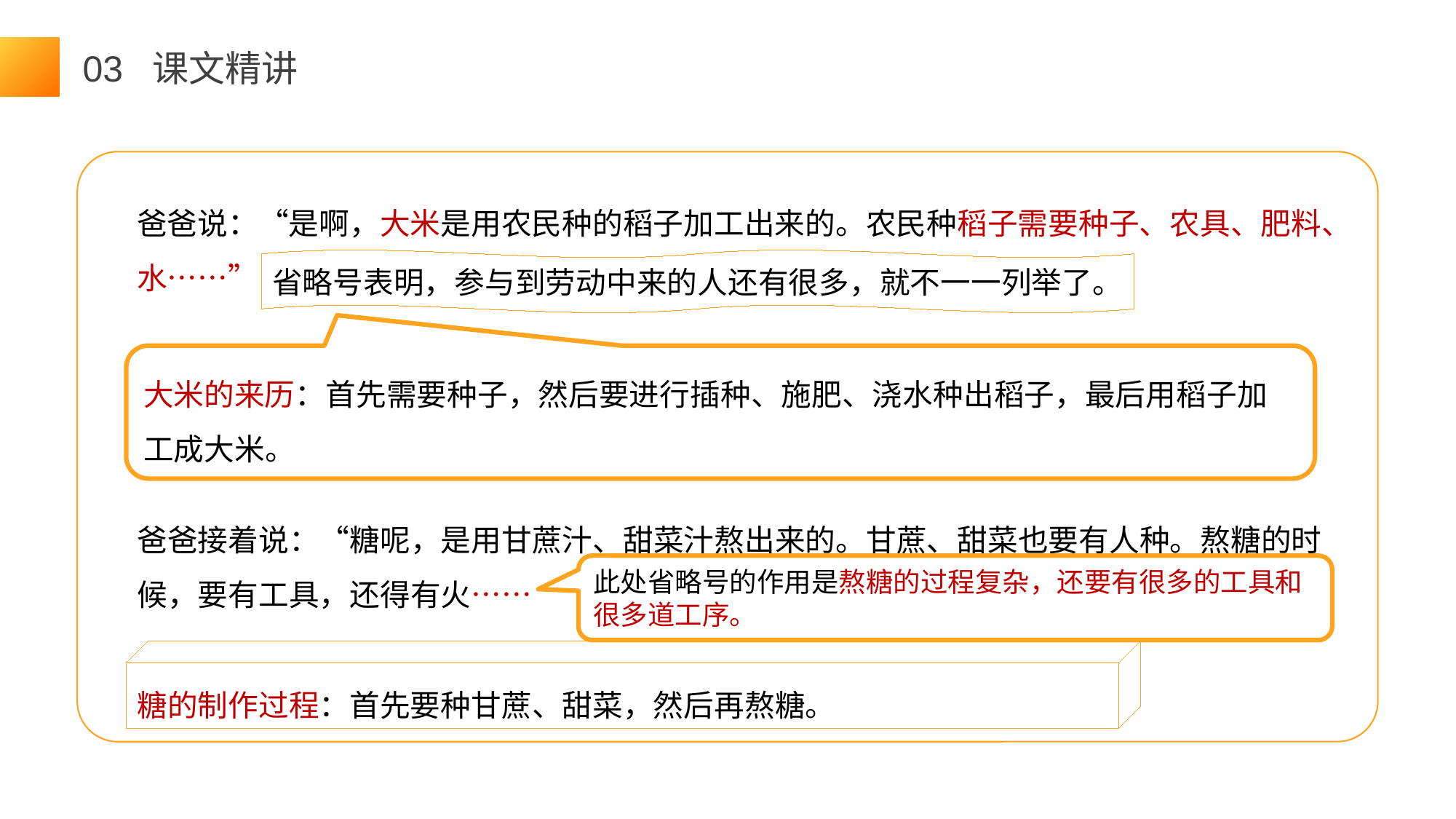

03  课文精讲
爸爸说：“是啊，大米是用农民种的稻子加工出来的。农民种稻子需要种子、农具、肥料、水……”
省略号表明，参与到劳动中来的人还有很多，就不一一列举了。
大米的来历：首先需要种子，然后要进行插种、施肥、浇水种出稻子，最后用稻子加工成大米。
爸爸接着说：“糖呢，是用甘蔗汁、甜菜汁熬出来的。甘蔗、甜菜也要有人种。熬糖的时候，要有工具，还得有火……
此处省略号的作用是熬糖的过程复杂，还要有很多的工具和很多道工序。
糖的制作过程：首先要种甘蔗、甜菜，然后再熬糖。